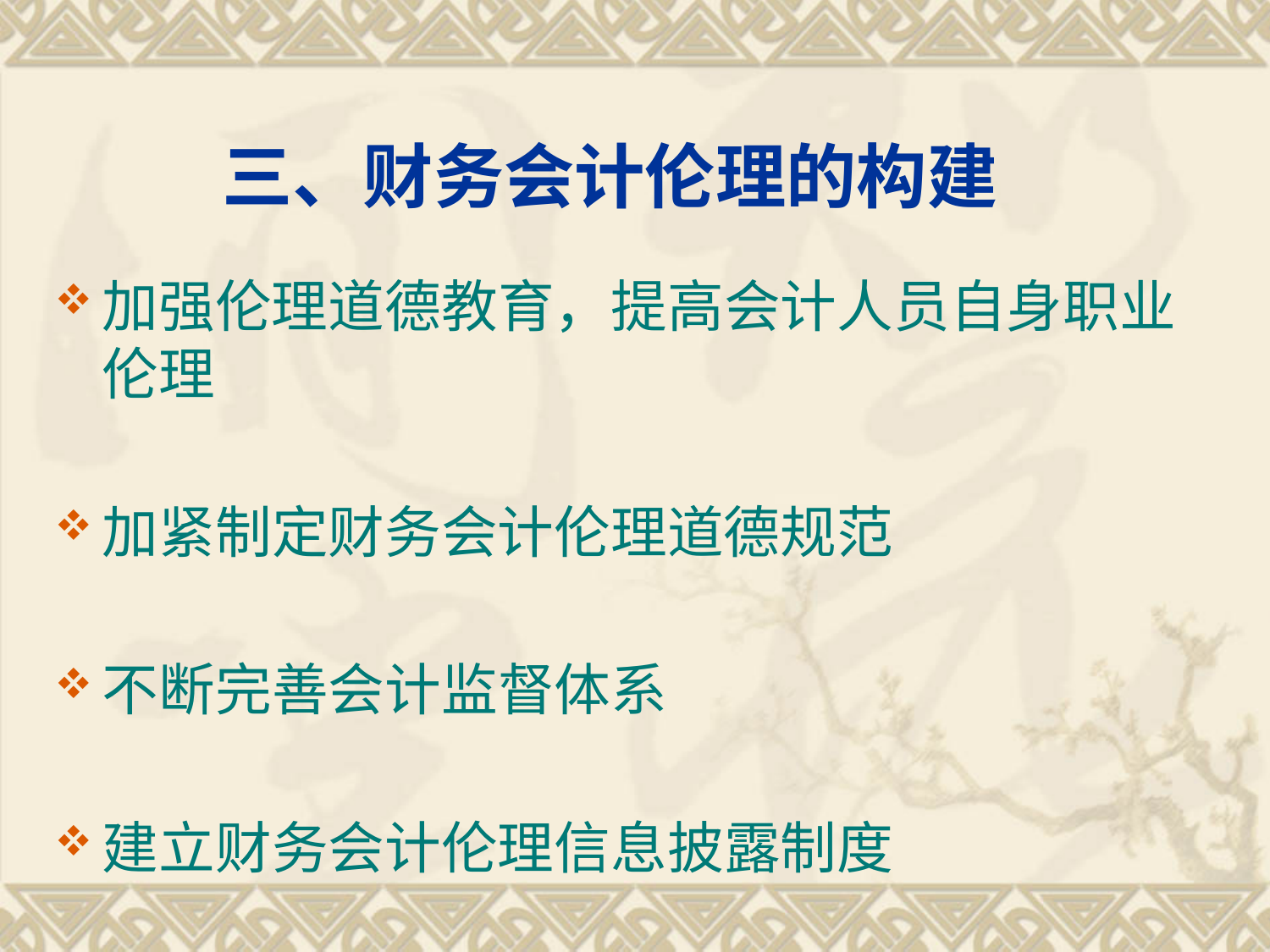

# 三、财务会计伦理的构建
加强伦理道德教育，提高会计人员自身职业伦理

加紧制定财务会计伦理道德规范

不断完善会计监督体系

建立财务会计伦理信息披露制度